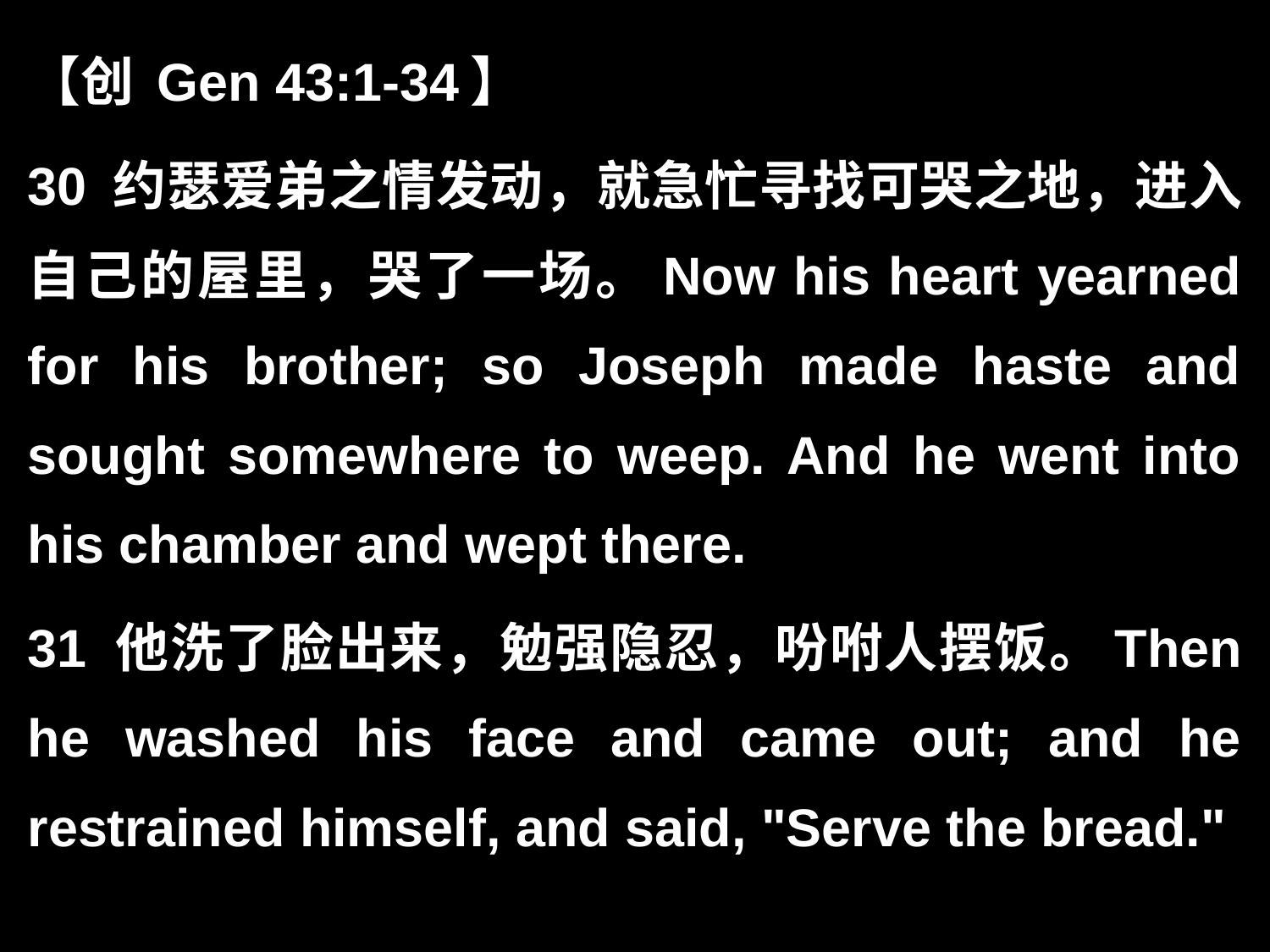

【创 Gen 43:1-34】
30 约瑟爱弟之情发动，就急忙寻找可哭之地，进入自己的屋里，哭了一场。Now his heart yearned for his brother; so Joseph made haste and sought somewhere to weep. And he went into his chamber and wept there.
31 他洗了脸出来，勉强隐忍，吩咐人摆饭。Then he washed his face and came out; and he restrained himself, and said, "Serve the bread."